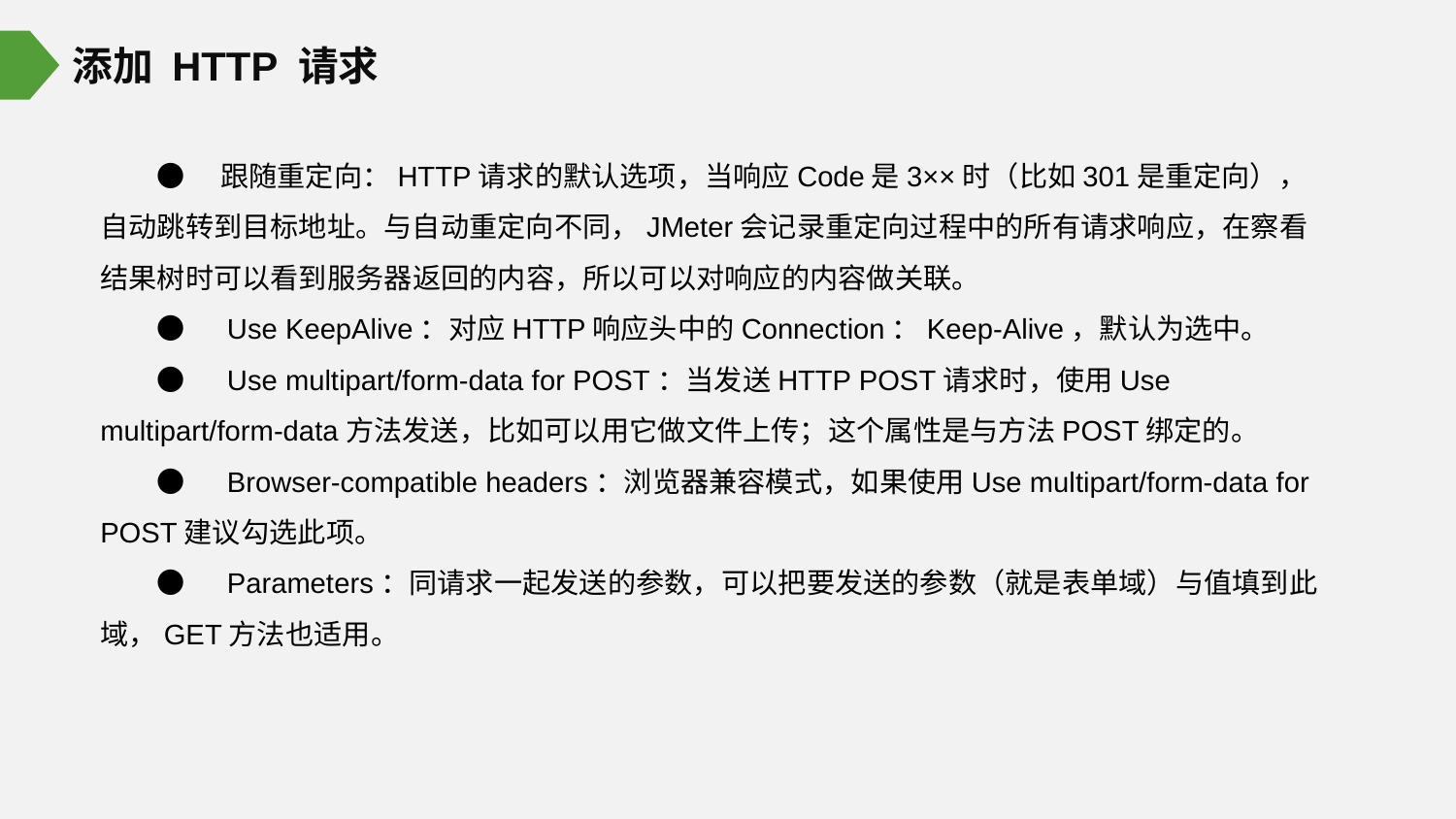

添加 HTTP 请求
●　跟随重定向：HTTP请求的默认选项，当响应Code是3××时（比如301是重定向），自动跳转到目标地址。与自动重定向不同，JMeter会记录重定向过程中的所有请求响应，在察看结果树时可以看到服务器返回的内容，所以可以对响应的内容做关联。
●　Use KeepAlive：对应HTTP响应头中的Connection：Keep-Alive，默认为选中。
●　Use multipart/form-data for POST：当发送HTTP POST请求时，使用Use multipart/form-data方法发送，比如可以用它做文件上传；这个属性是与方法POST绑定的。
●　Browser-compatible headers：浏览器兼容模式，如果使用Use multipart/form-data for POST建议勾选此项。
●　Parameters：同请求一起发送的参数，可以把要发送的参数（就是表单域）与值填到此域，GET方法也适用。